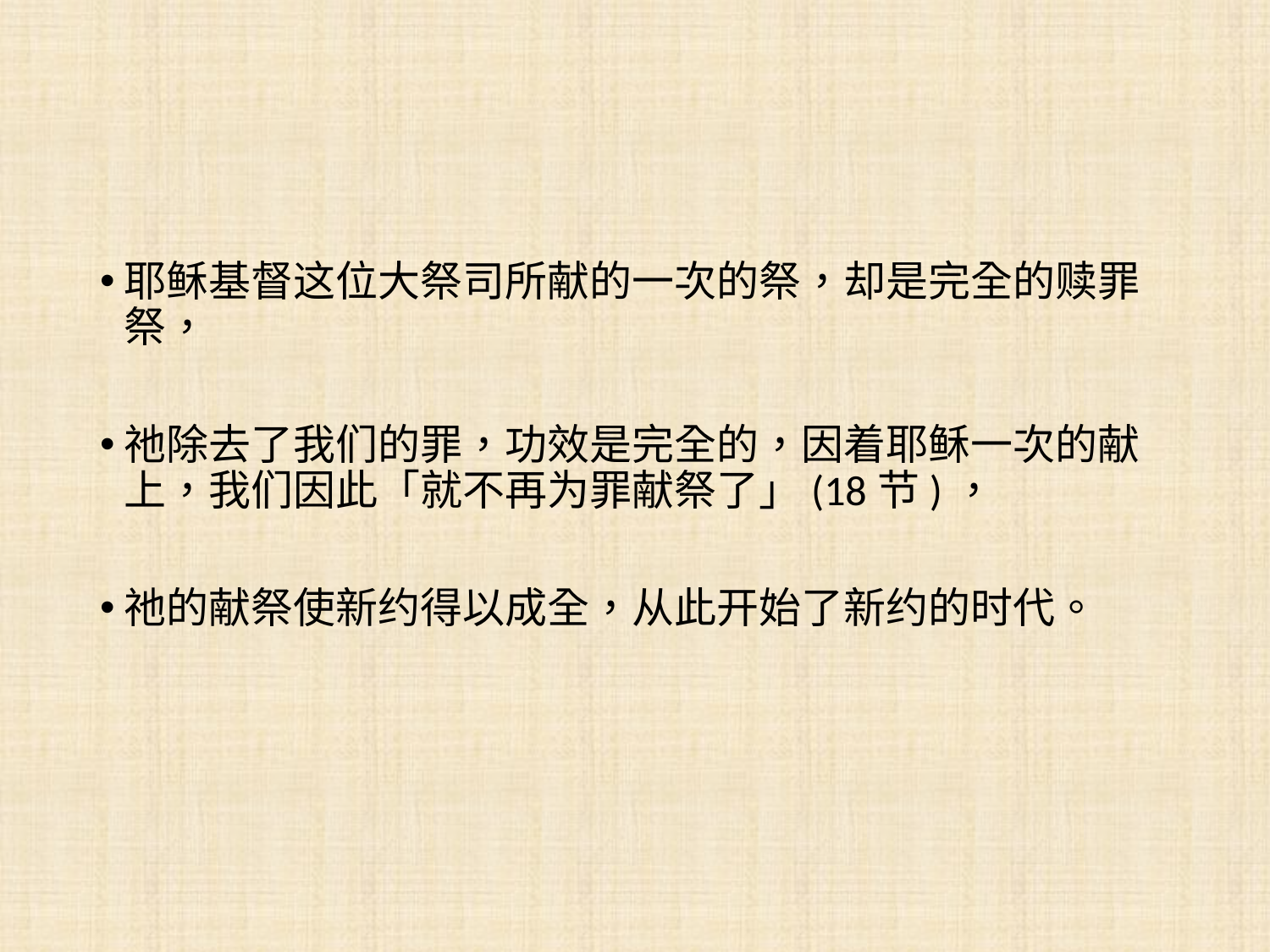

#
耶稣基督这位大祭司所献的一次的祭，却是完全的赎罪祭，

祂除去了我们的罪，功效是完全的，因着耶稣一次的献上，我们因此「就不再为罪献祭了」(18节)，

祂的献祭使新约得以成全，从此开始了新约的时代。